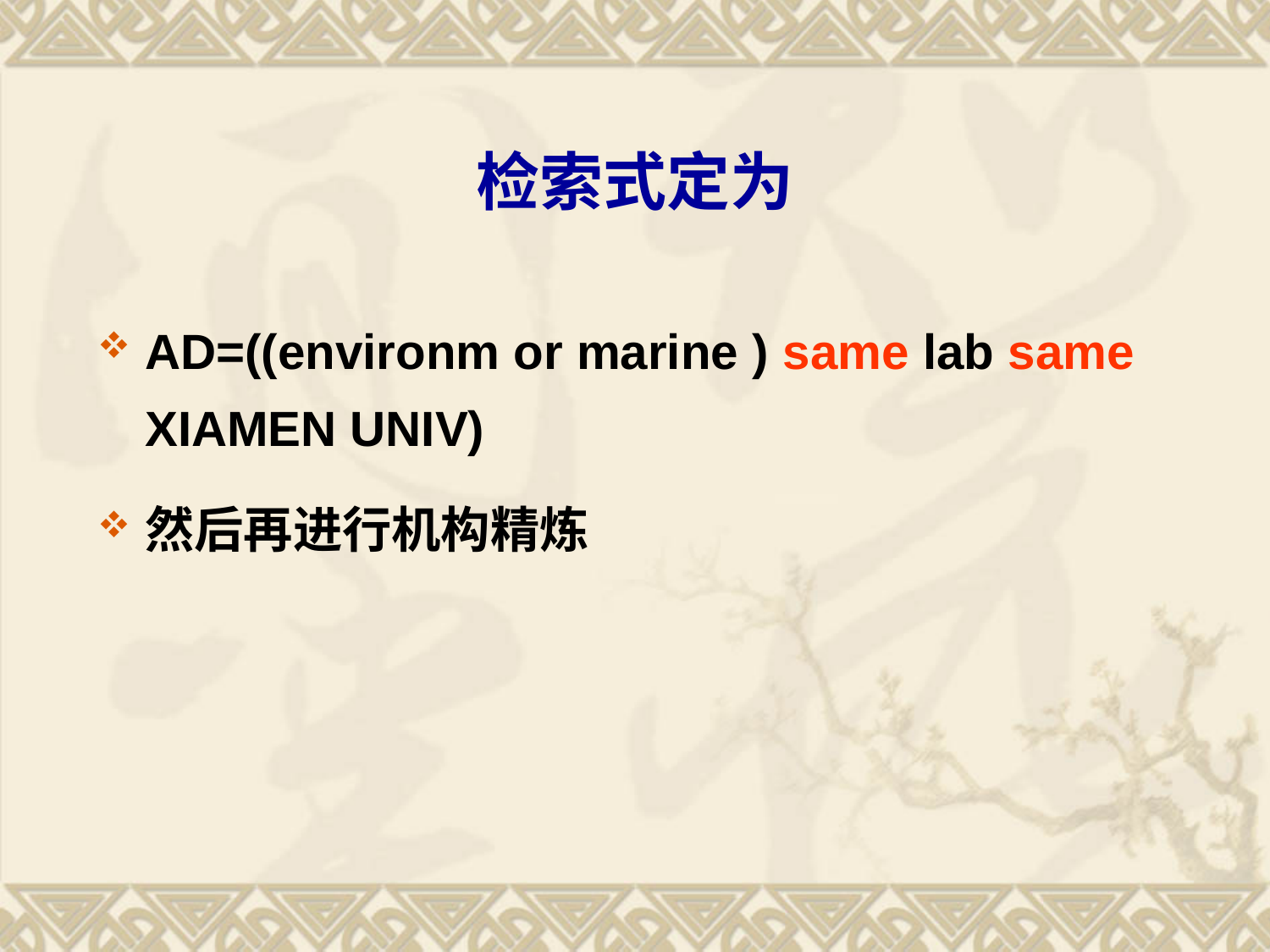

# 检索式定为
AD=((environm or marine ) same lab same XIAMEN UNIV)
然后再进行机构精炼